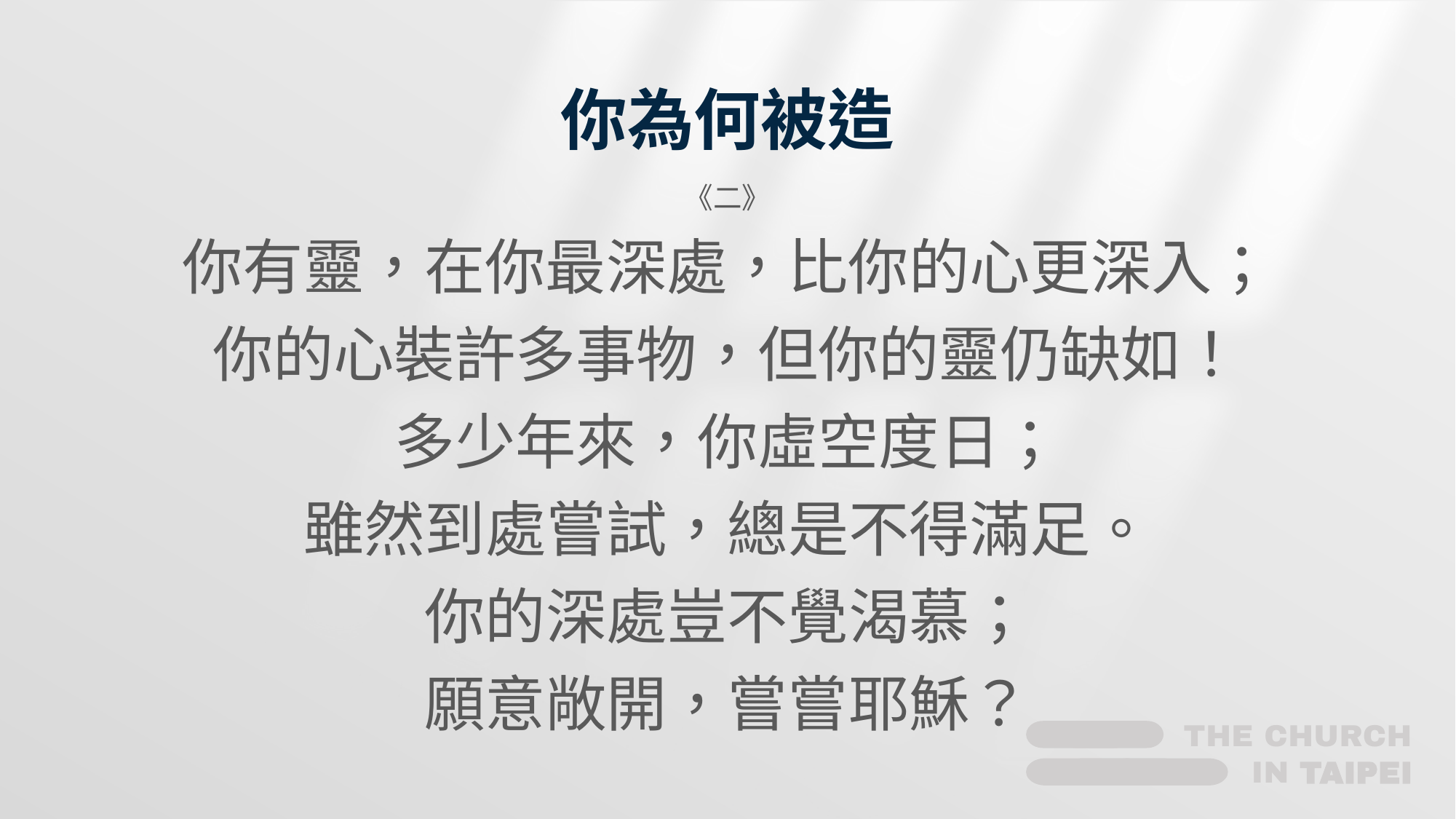

# 你為何被造
《二》
你有靈，在你最深處，比你的心更深入；
你的心裝許多事物，但你的靈仍缺如！
多少年來，你虛空度日；
雖然到處嘗試，總是不得滿足。
你的深處豈不覺渴慕；
願意敞開，嘗嘗耶穌？
THE CHURCH IN TAIPEI